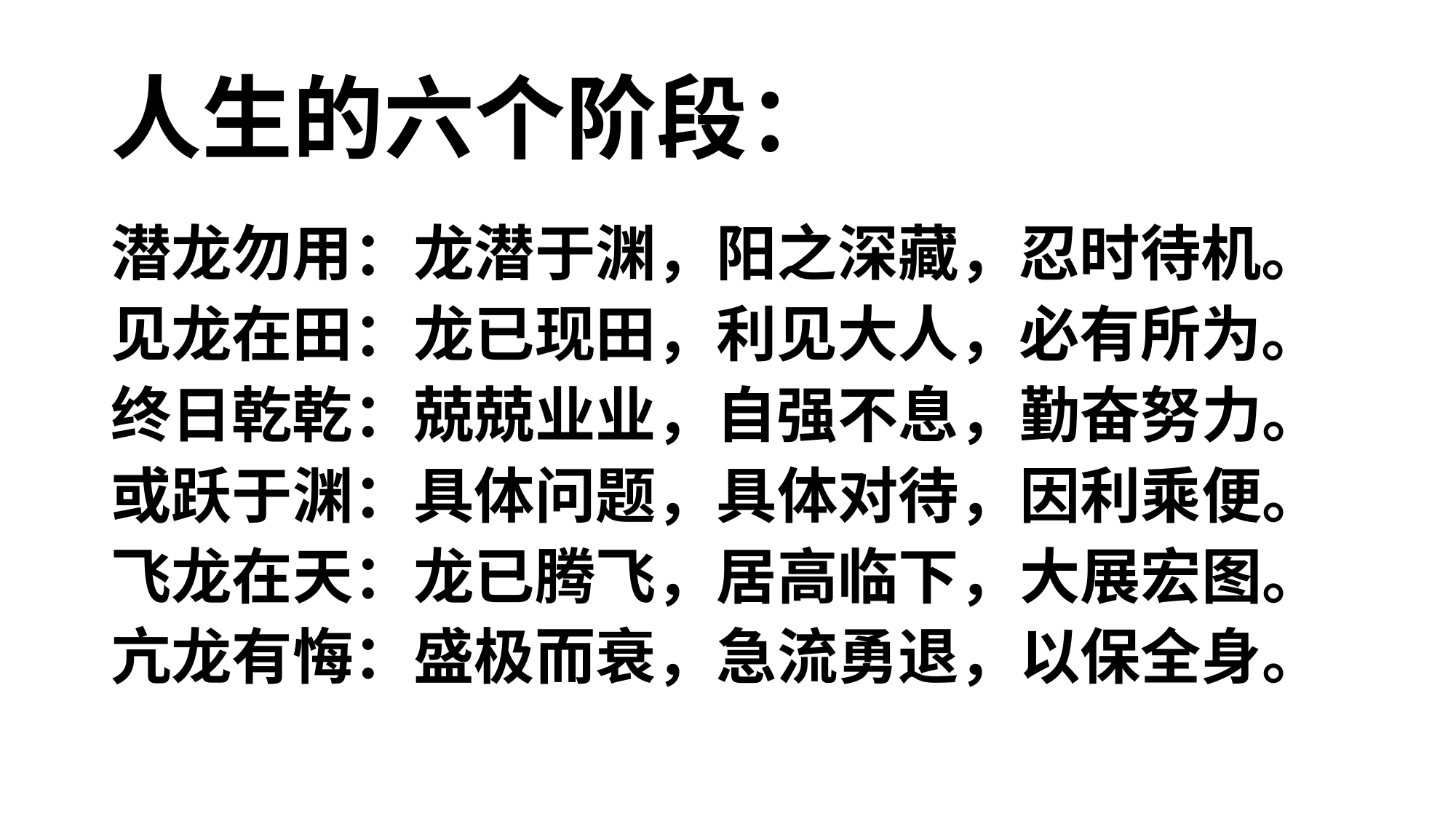

# 人生的六个阶段：
潜龙勿用：龙潜于渊，阳之深藏，忍时待机。
见龙在田：龙已现田，利见大人，必有所为。
终日乾乾：兢兢业业，自强不息，勤奋努力。
或跃于渊：具体问题，具体对待，因利乘便。
飞龙在天：龙已腾飞，居高临下，大展宏图。
亢龙有悔：盛极而衰，急流勇退，以保全身。